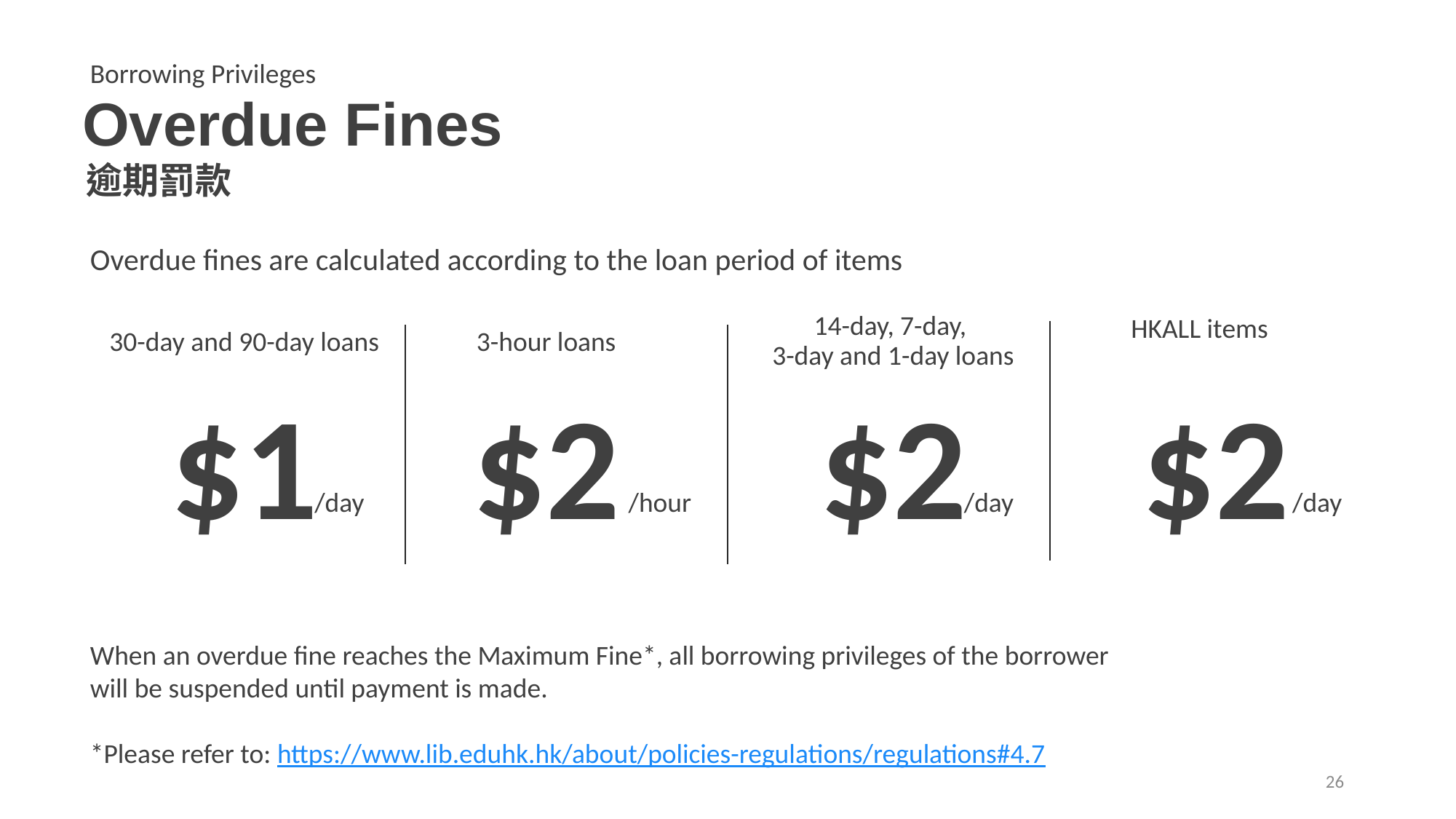

Borrowing Privileges
Overdue Fines
逾期罰款
Overdue fines are calculated according to the loan period of items
14-day, 7-day,
3-day and 1-day loans
HKALL items
30-day and 90-day loans
3-hour loans
$1
$2
$2
$2
/day
/hour
/day
/day
When an overdue fine reaches the Maximum Fine*, all borrowing privileges of the borrower will be suspended until payment is made.
*Please refer to: https://www.lib.eduhk.hk/about/policies-regulations/regulations#4.7
26